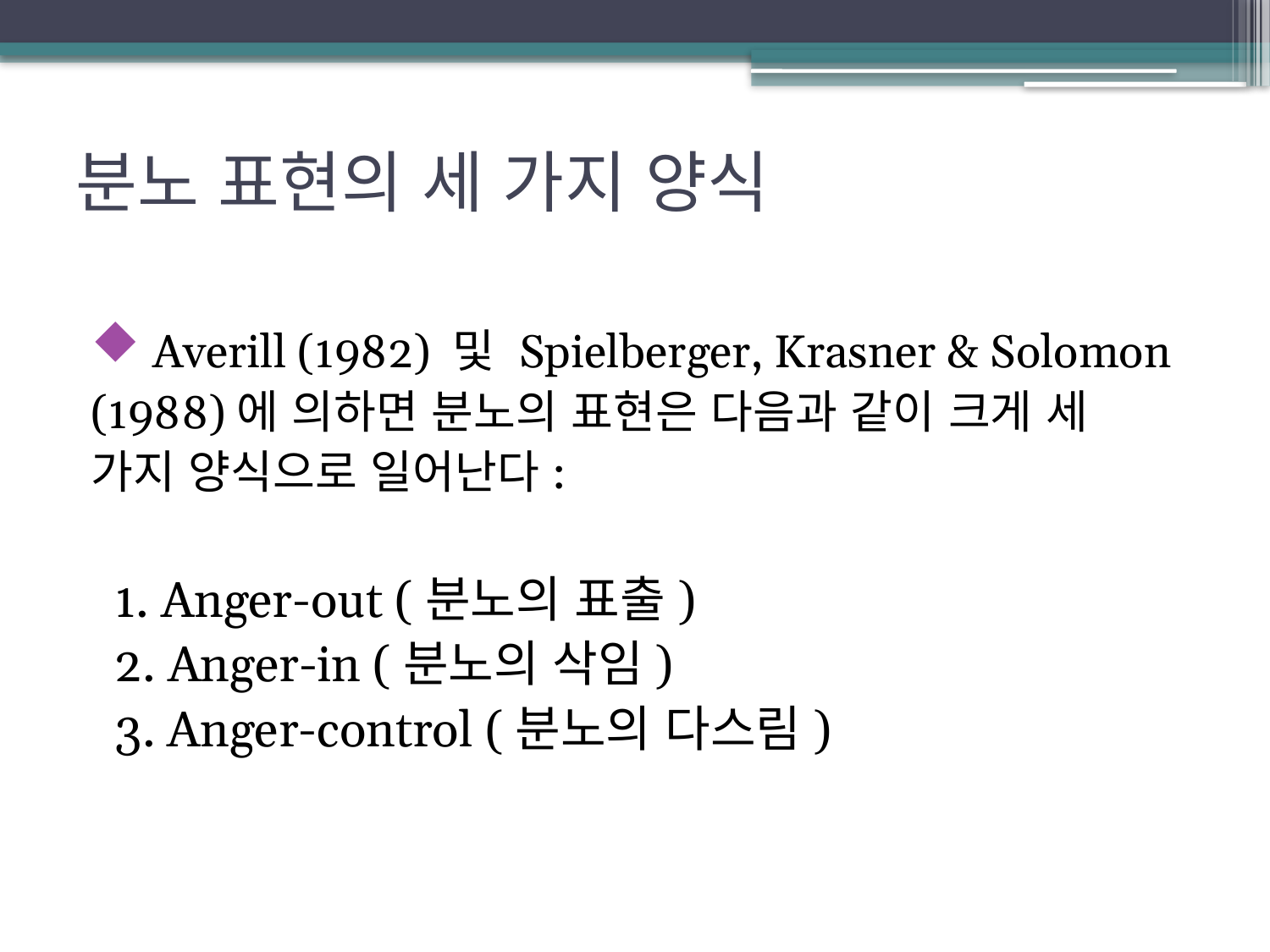

# 분노 표현의 세 가지 양식
 Averill (1982) 및 Spielberger, Krasner & Solomon
(1988)에 의하면 분노의 표현은 다음과 같이 크게 세
가지 양식으로 일어난다:

  1. Anger-out (분노의 표출)
  2. Anger-in (분노의 삭임)
  3. Anger-control (분노의 다스림)